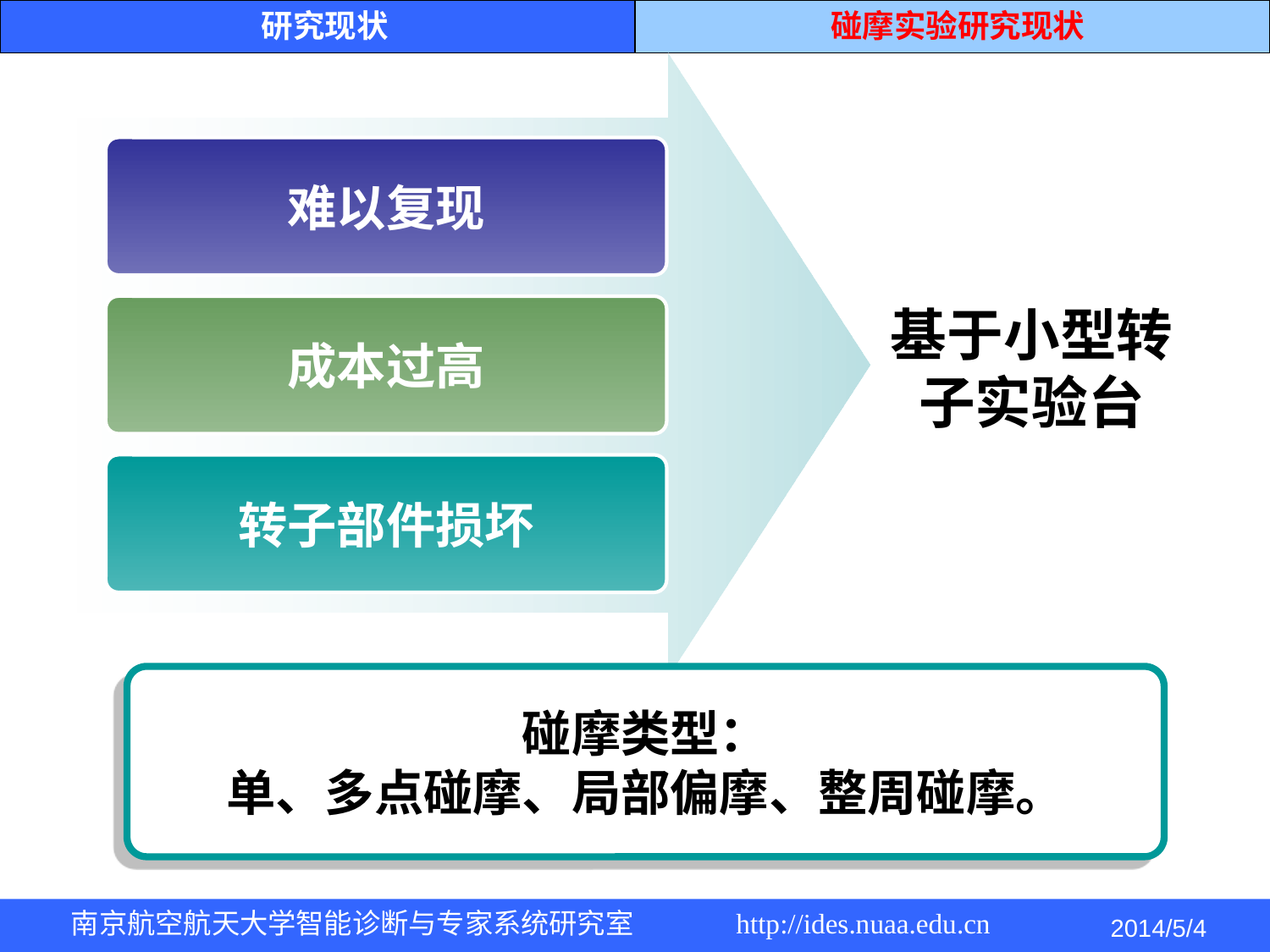

研究现状
碰摩实验研究现状

难以复现
基于小型转子实验台
成本过高
转子部件损坏
碰摩类型：
单、多点碰摩、局部偏摩、整周碰摩。
2014/5/4
南京航空航天大学智能诊断与专家系统研究室               http://ides.nuaa.edu.cn